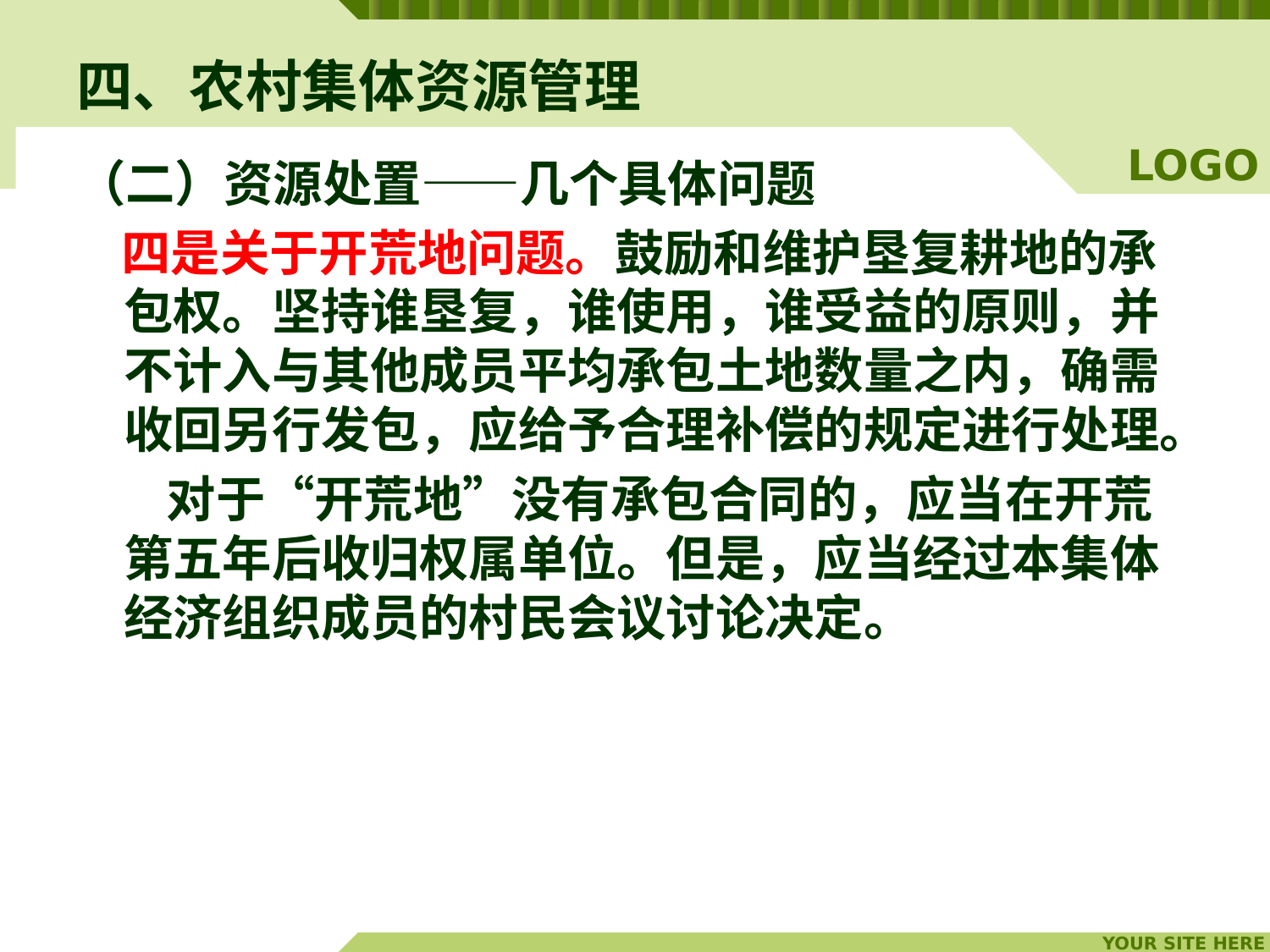

# 四、农村集体资源管理
（二）资源处置——几个具体问题
   四是关于开荒地问题。鼓励和维护垦复耕地的承包权。坚持谁垦复，谁使用，谁受益的原则，并不计入与其他成员平均承包土地数量之内，确需收回另行发包，应给予合理补偿的规定进行处理。
       对于“开荒地”没有承包合同的，应当在开荒第五年后收归权属单位。但是，应当经过本集体经济组织成员的村民会议讨论决定。